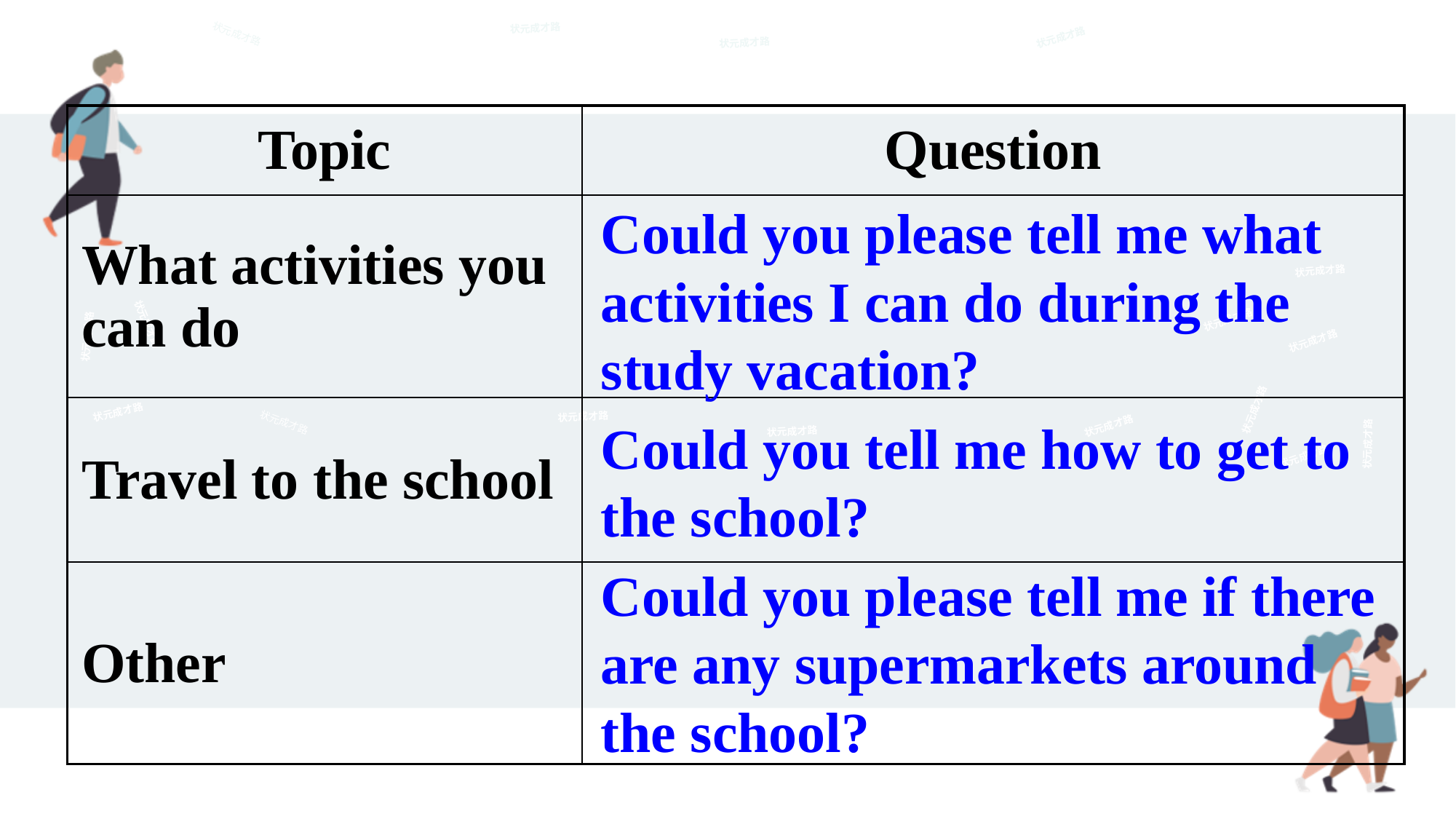

状元成才路
状元成才路
状元成才路
状元成才路
| Topic | Question |
| --- | --- |
| What activities you can do |  |
| Travel to the school |  |
| Other |  |
Could you please tell me what activities I can do during the study vacation?
状元成才路
状元成才路
状元成才路
状元成才路
状元成才路
状元成才路
状元成才路
状元成才路
Could you tell me how to get to the school?
状元成才路
状元成才路
状元成才路
状元成才路
状元成才路
Could you please tell me if there are any supermarkets around the school?